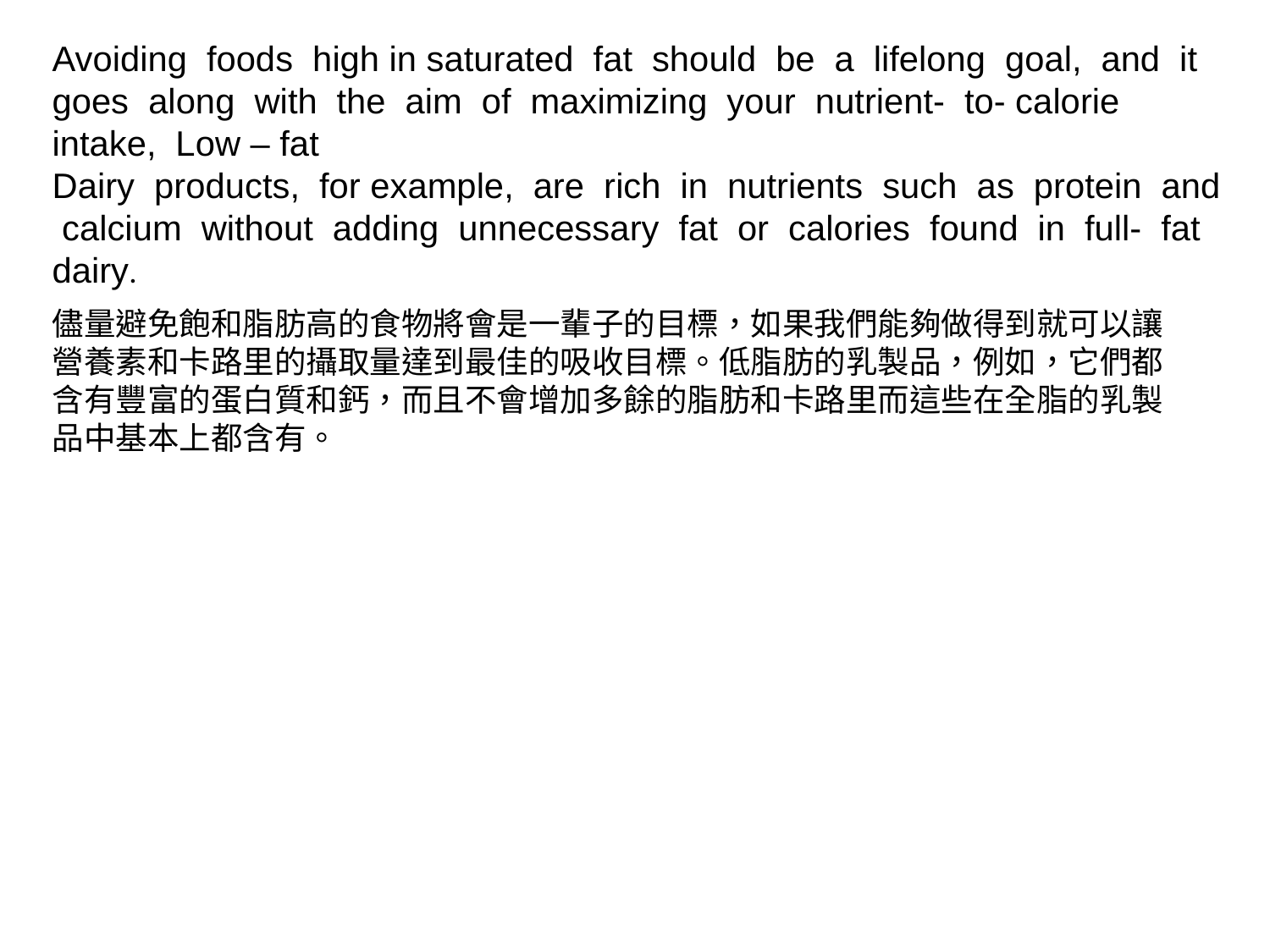

Avoiding  foods  high in saturated  fat  should  be  a  lifelong  goal,  and  it  goes  along  with  the  aim  of  maximizing  your  nutrient-  to- calorie  intake,  Low – fat
Dairy  products,  for example,  are  rich  in  nutrients  such  as  protein  and  calcium  without  adding  unnecessary  fat  or  calories  found  in  full-  fat  dairy.

儘量避免飽和脂肪高的食物將會是一輩子的目標，如果我們能夠做得到就可以讓營養素和卡路里的攝取量達到最佳的吸收目標。低脂肪的乳製品，例如，它們都含有豐富的蛋白質和鈣，而且不會增加多餘的脂肪和卡路里而這些在全脂的乳製品中基本上都含有。